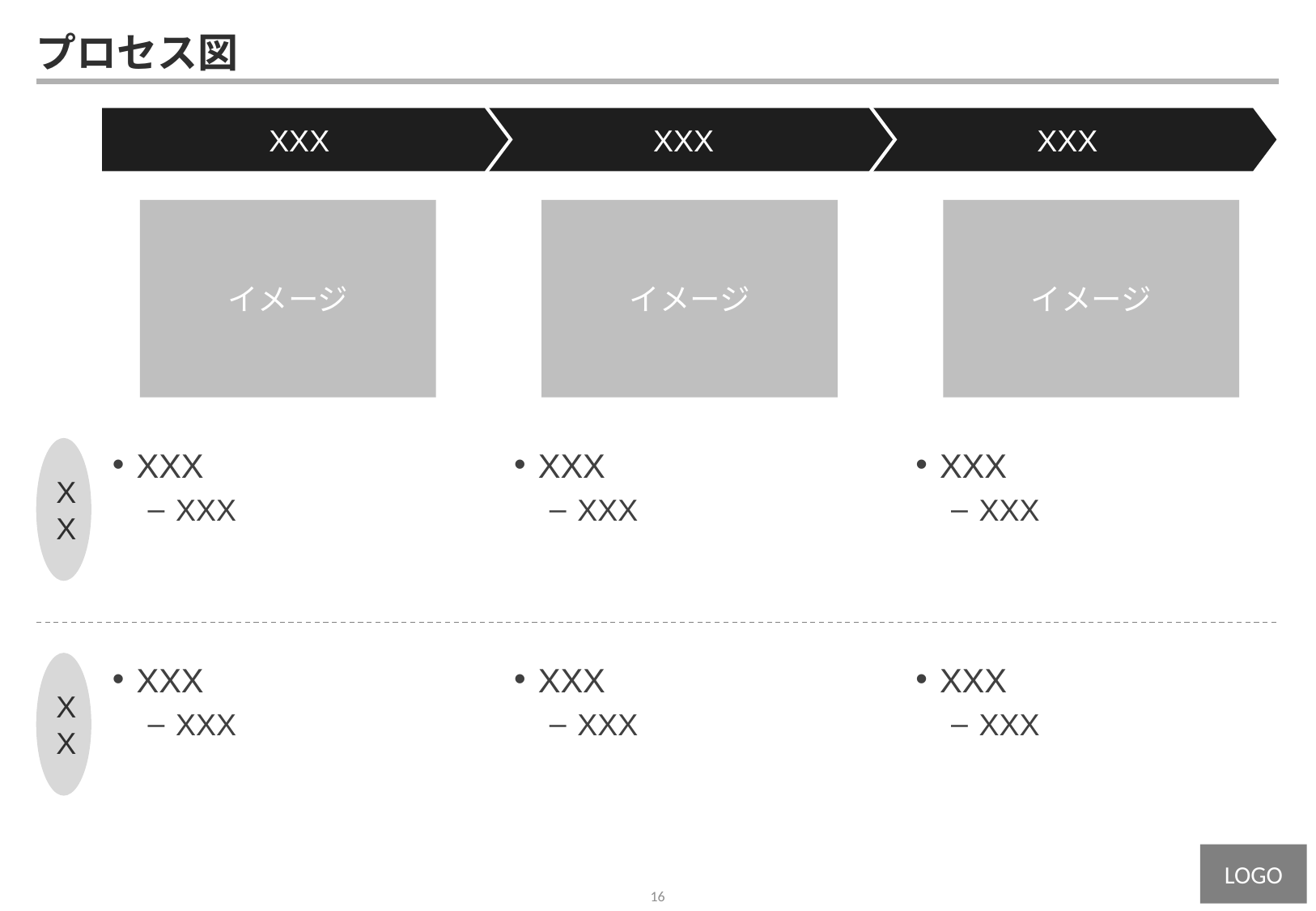

# プロセス図
XXX
XXX
XXX
イメージ
イメージ
イメージ
XX
XXX
XXX
XXX
XXX
XXX
XXX
XX
XXX
XXX
XXX
XXX
XXX
XXX